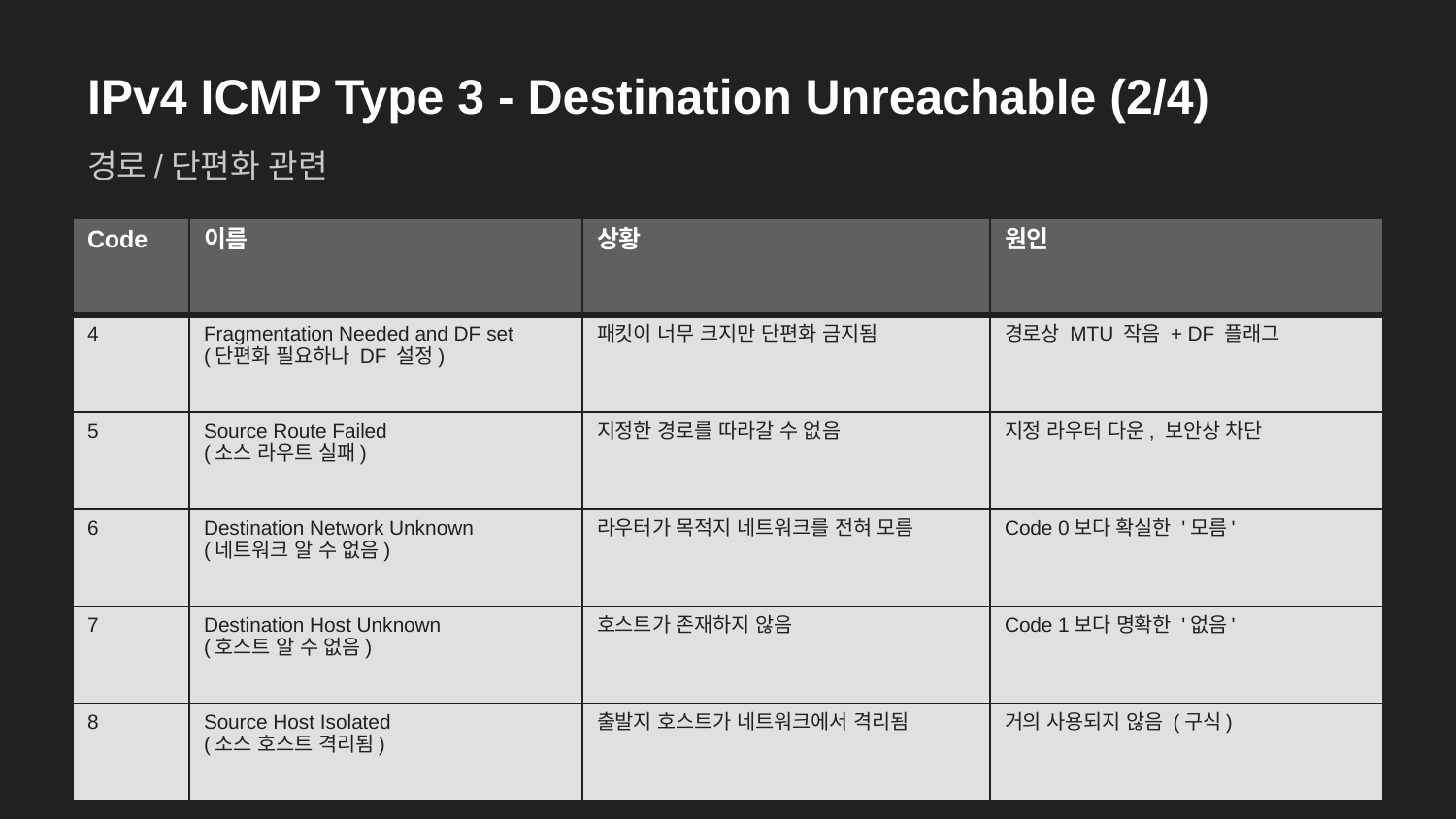

IPv4 ICMP Type 3 - Destination Unreachable (2/4)
경로/단편화 관련
| Code | 이름 | 상황 | 원인 |
| --- | --- | --- | --- |
| 4 | Fragmentation Needed and DF set (단편화 필요하나 DF 설정) | 패킷이 너무 크지만 단편화 금지됨 | 경로상 MTU 작음 + DF 플래그 |
| 5 | Source Route Failed (소스 라우트 실패) | 지정한 경로를 따라갈 수 없음 | 지정 라우터 다운, 보안상 차단 |
| 6 | Destination Network Unknown (네트워크 알 수 없음) | 라우터가 목적지 네트워크를 전혀 모름 | Code 0보다 확실한 '모름' |
| 7 | Destination Host Unknown (호스트 알 수 없음) | 호스트가 존재하지 않음 | Code 1보다 명확한 '없음' |
| 8 | Source Host Isolated (소스 호스트 격리됨) | 출발지 호스트가 네트워크에서 격리됨 | 거의 사용되지 않음 (구식) |